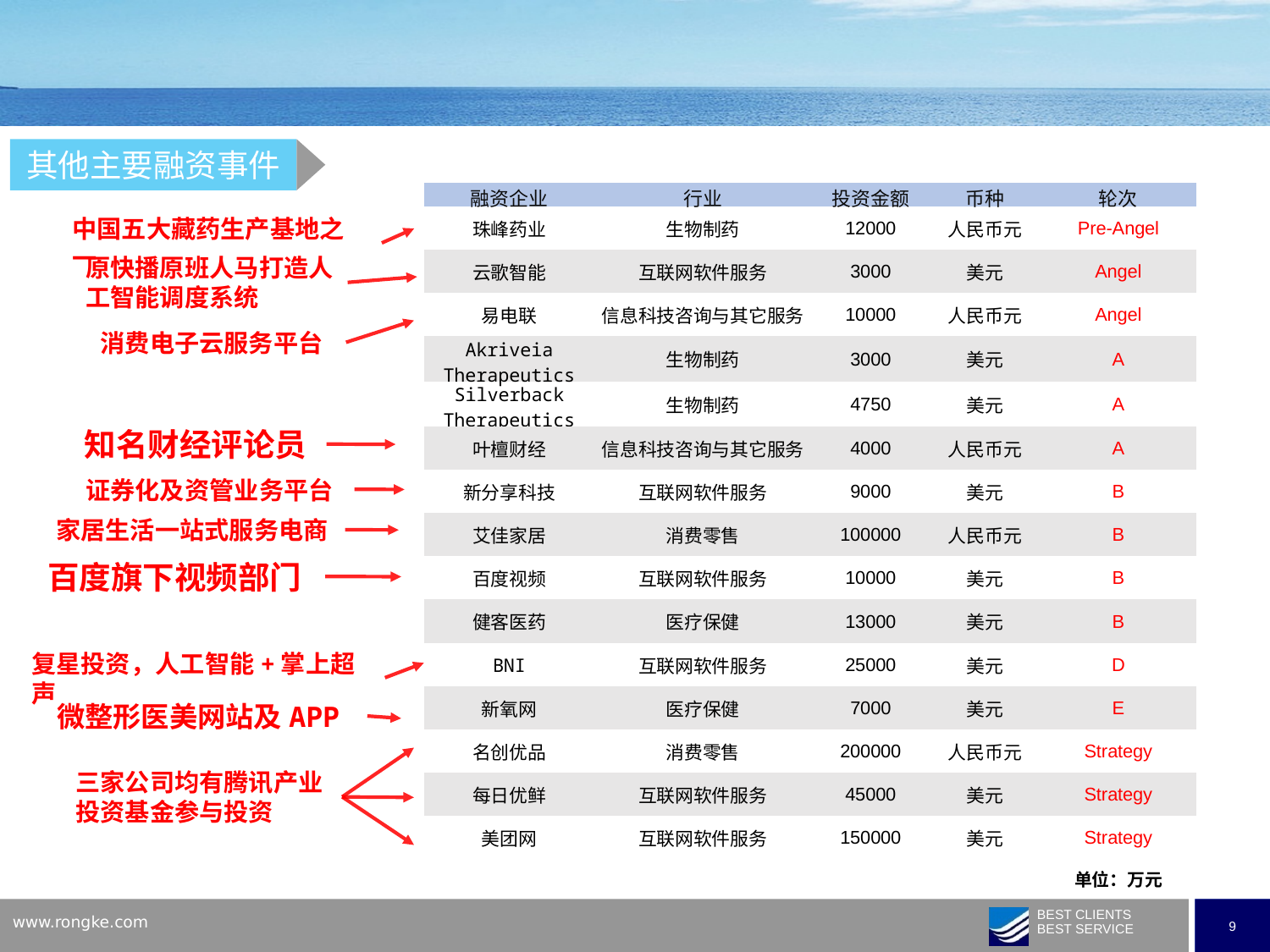

其他主要融资事件

| 融资企业 | 行业 | 投资金额 | 币种 | 轮次 |
| --- | --- | --- | --- | --- |
| 珠峰药业 | 生物制药 | 12000 | 人民币元 | Pre-Angel |
| 云歌智能 | 互联网软件服务 | 3000 | 美元 | Angel |
| 易电联 | 信息科技咨询与其它服务 | 10000 | 人民币元 | Angel |
| Akriveia Therapeutics | 生物制药 | 3000 | 美元 | A |
| Silverback Therapeutics | 生物制药 | 4750 | 美元 | A |
| 叶檀财经 | 信息科技咨询与其它服务 | 4000 | 人民币元 | A |
| 新分享科技 | 互联网软件服务 | 9000 | 美元 | B |
| 艾佳家居 | 消费零售 | 100000 | 人民币元 | B |
| 百度视频 | 互联网软件服务 | 10000 | 美元 | B |
| 健客医药 | 医疗保健 | 13000 | 美元 | B |
| BNI | 互联网软件服务 | 25000 | 美元 | D |
| 新氧网 | 医疗保健 | 7000 | 美元 | E |
| 名创优品 | 消费零售 | 200000 | 人民币元 | Strategy |
| 每日优鲜 | 互联网软件服务 | 45000 | 美元 | Strategy |
| 美团网 | 互联网软件服务 | 150000 | 美元 | Strategy |
|  |  |  |  | 单位：万元 |
中国五大藏药生产基地之一
原快播原班人马打造人工智能调度系统
消费电子云服务平台
知名财经评论员
证券化及资管业务平台
家居生活一站式服务电商
百度旗下视频部门
复星投资，人工智能+掌上超声
微整形医美网站及APP
三家公司均有腾讯产业投资基金参与投资